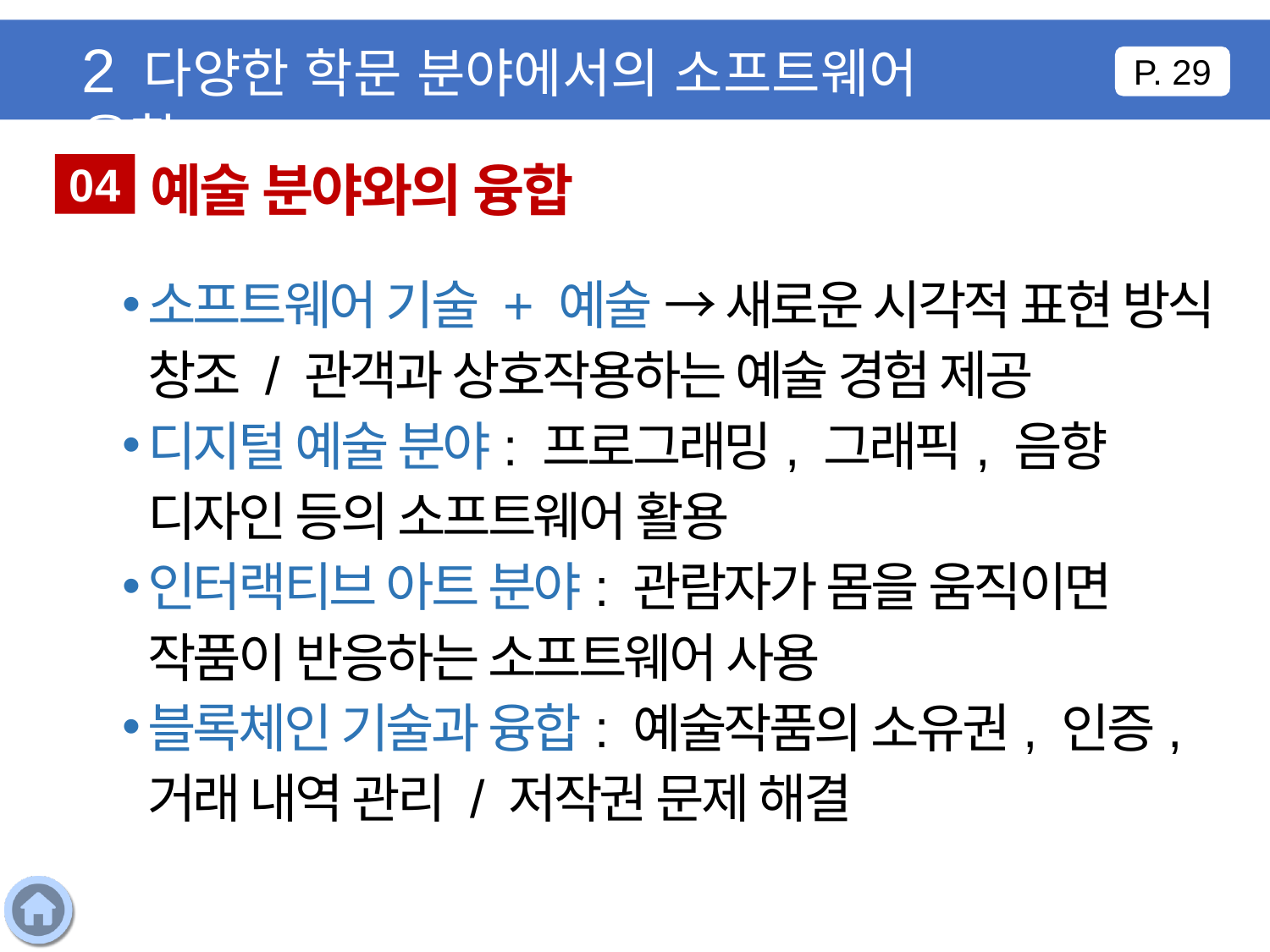

2 다양한 학문 분야에서의 소프트웨어 융합
P. 29
 예술 분야와의 융합
04
소프트웨어 기술 + 예술 → 새로운 시각적 표현 방식 창조 / 관객과 상호작용하는 예술 경험 제공
디지털 예술 분야: 프로그래밍, 그래픽, 음향 디자인 등의 소프트웨어 활용
인터랙티브 아트 분야: 관람자가 몸을 움직이면 작품이 반응하는 소프트웨어 사용
블록체인 기술과 융합: 예술작품의 소유권, 인증, 거래 내역 관리 / 저작권 문제 해결